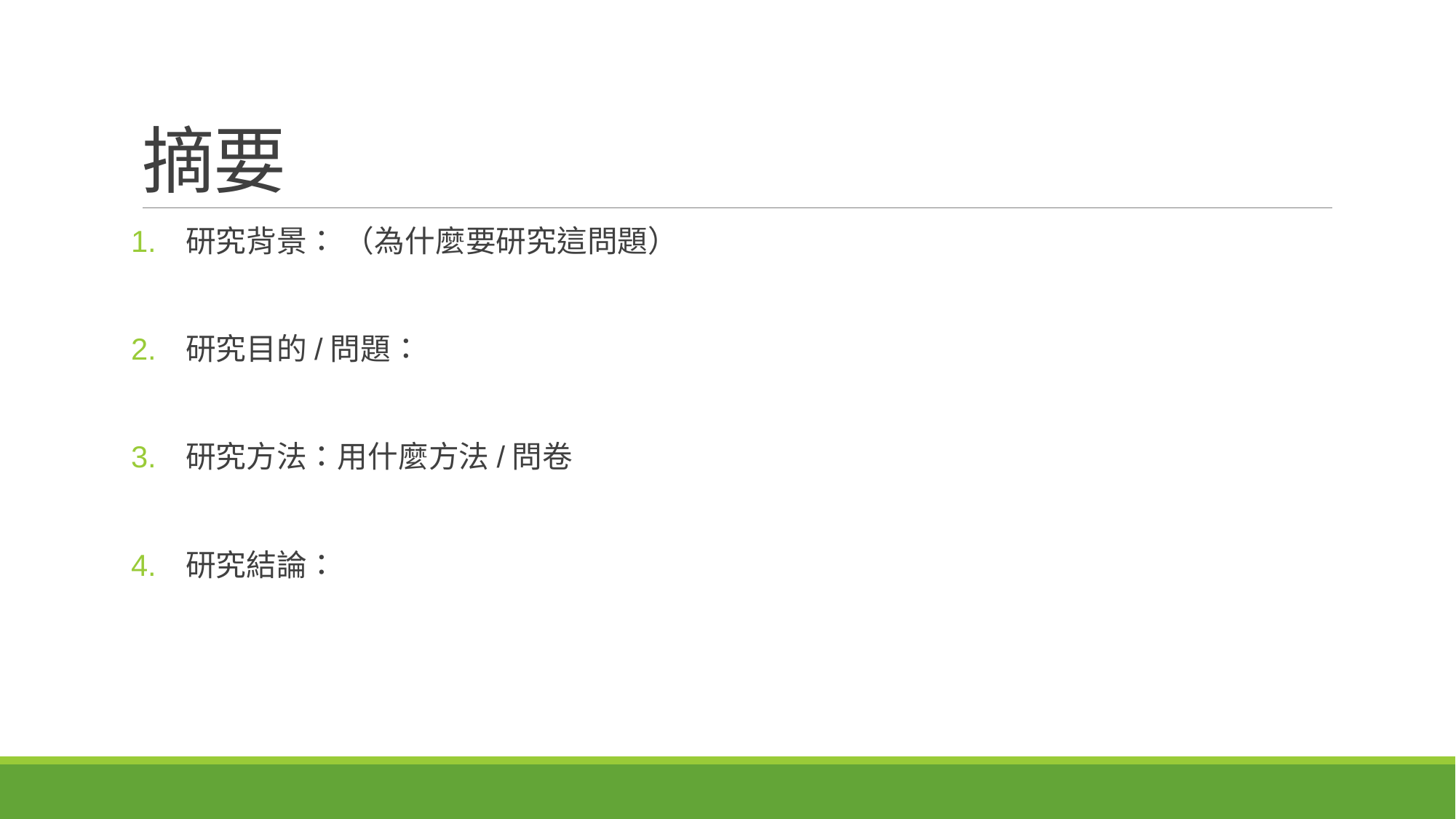

# 摘要
研究背景： （為什麼要研究這問題）

研究目的/問題：

研究方法：用什麼方法/問卷

研究結論：